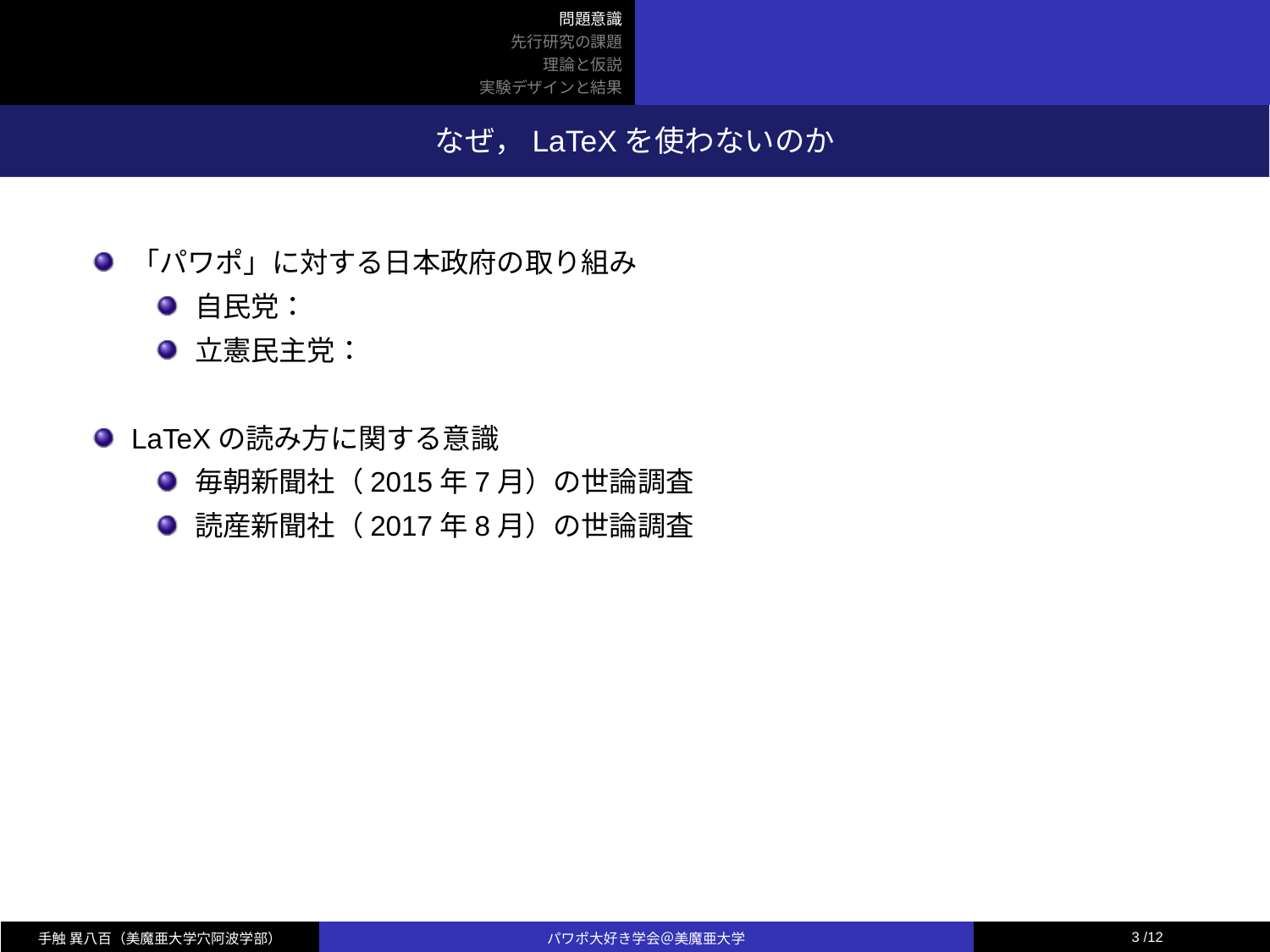

問題意識
先行研究の課題
理論と仮説
実験デザインと結果
なぜ，LaTeXを使わないのか
「パワポ」に対する日本政府の取り組み
自民党：
立憲民主党：

LaTeXの読み方に関する意識
毎朝新聞社（2015年7月）の世論調査
読産新聞社（2017年8月）の世論調査